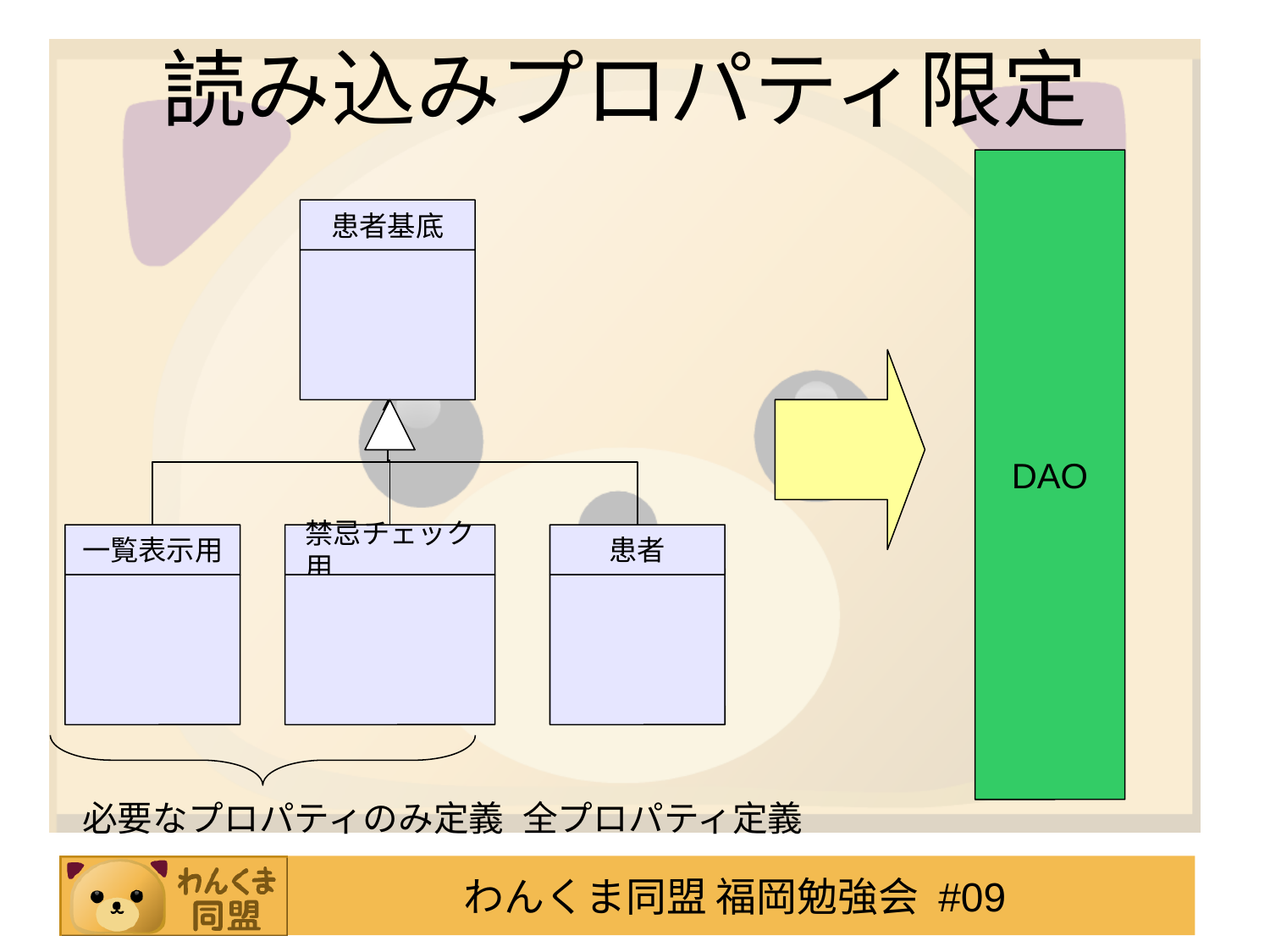

# 読み込みプロパティ限定
DAO
患者基底

一覧表示用
禁忌チェック用
患者

必要なプロパティのみ定義
全プロパティ定義